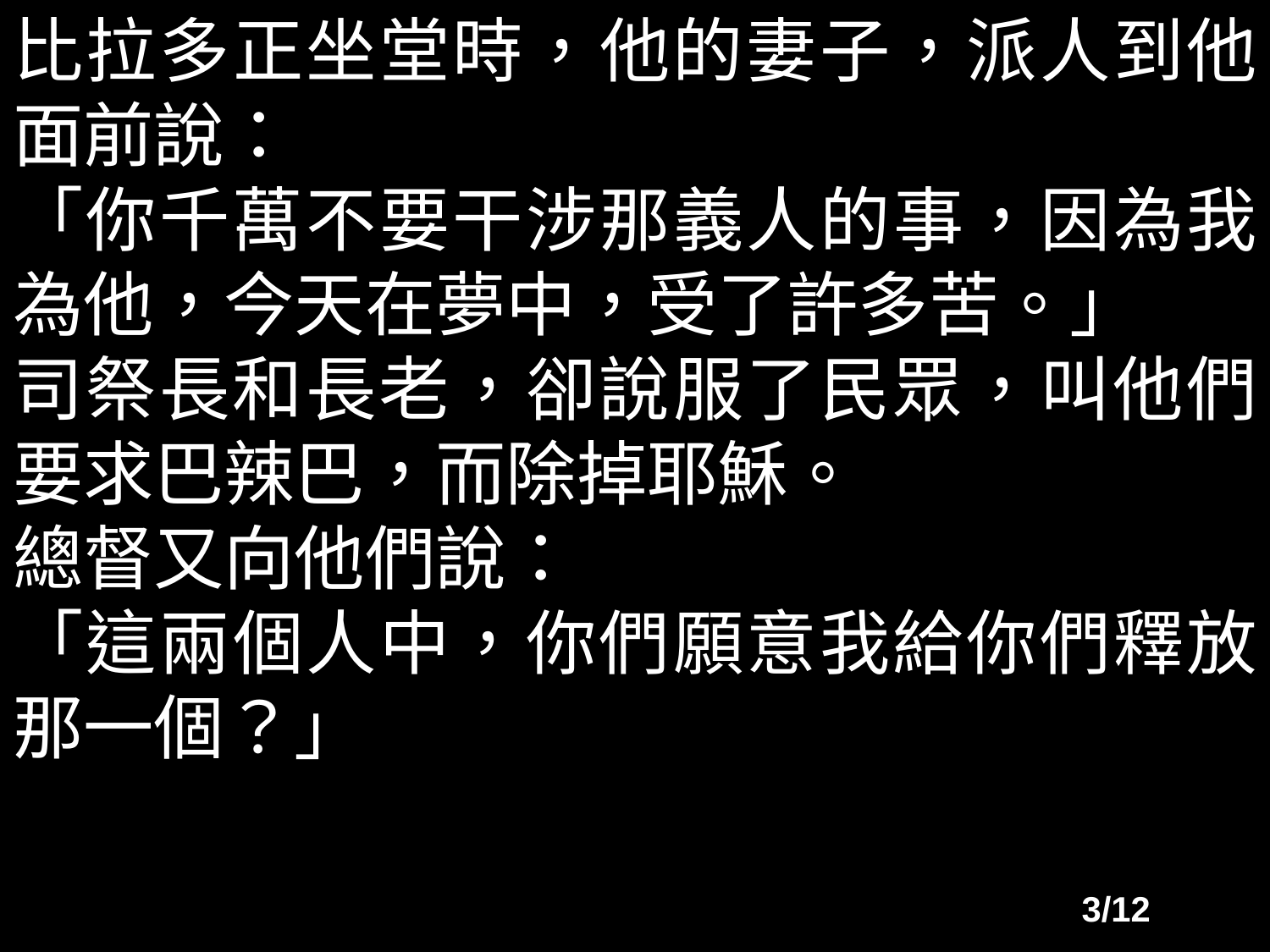

比拉多正坐堂時，他的妻子，派人到他面前說：
「你千萬不要干涉那義人的事，因為我為他，今天在夢中，受了許多苦。」
司祭長和長老，卻說服了民眾，叫他們要求巴辣巴，而除掉耶穌。
總督又向他們說：
「這兩個人中，你們願意我給你們釋放那一個？」
3/12